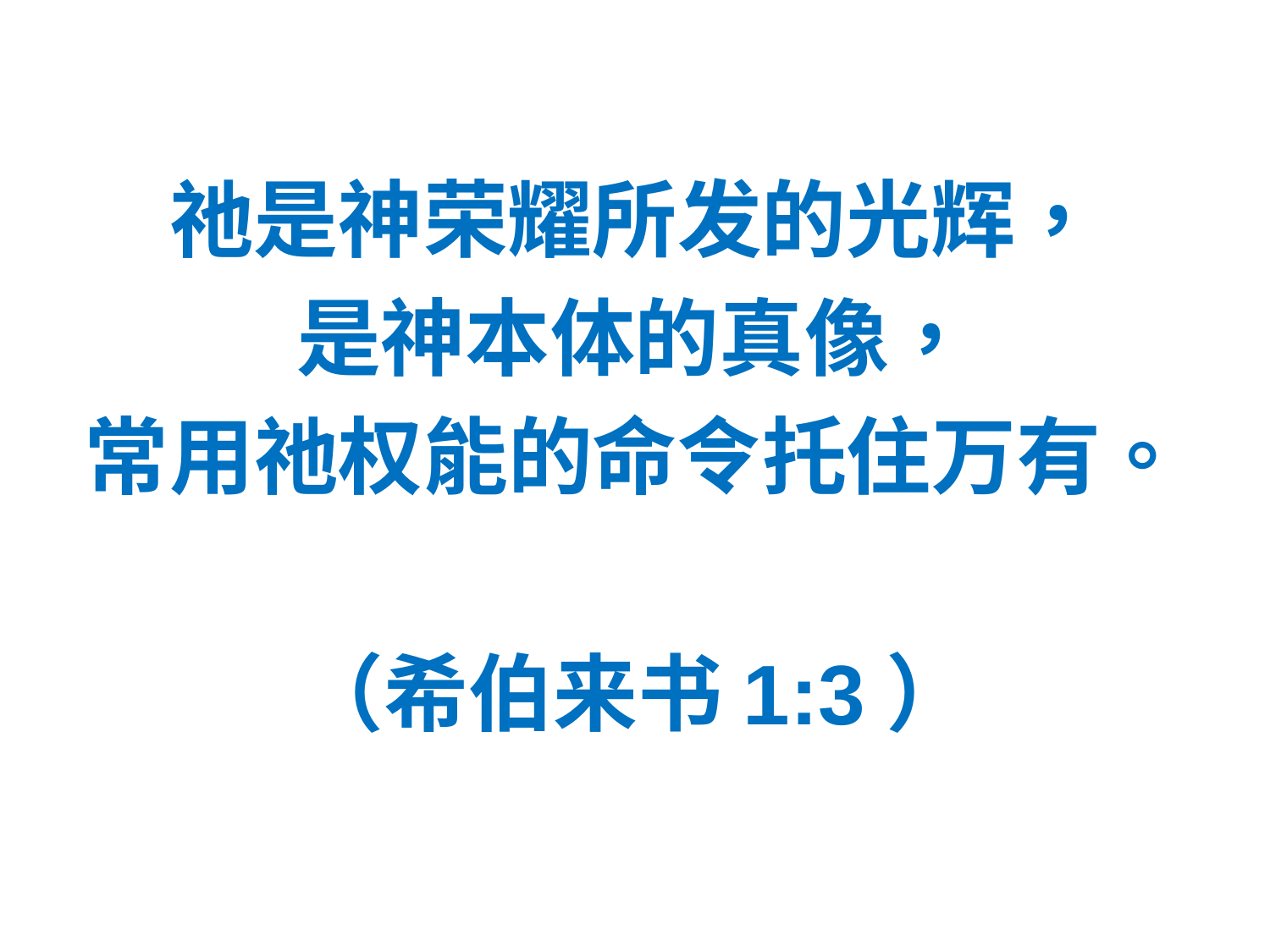

#
祂是神荣耀所发的光辉，
是神本体的真像，
常用祂权能的命令托住万有。

（希伯来书1:3）